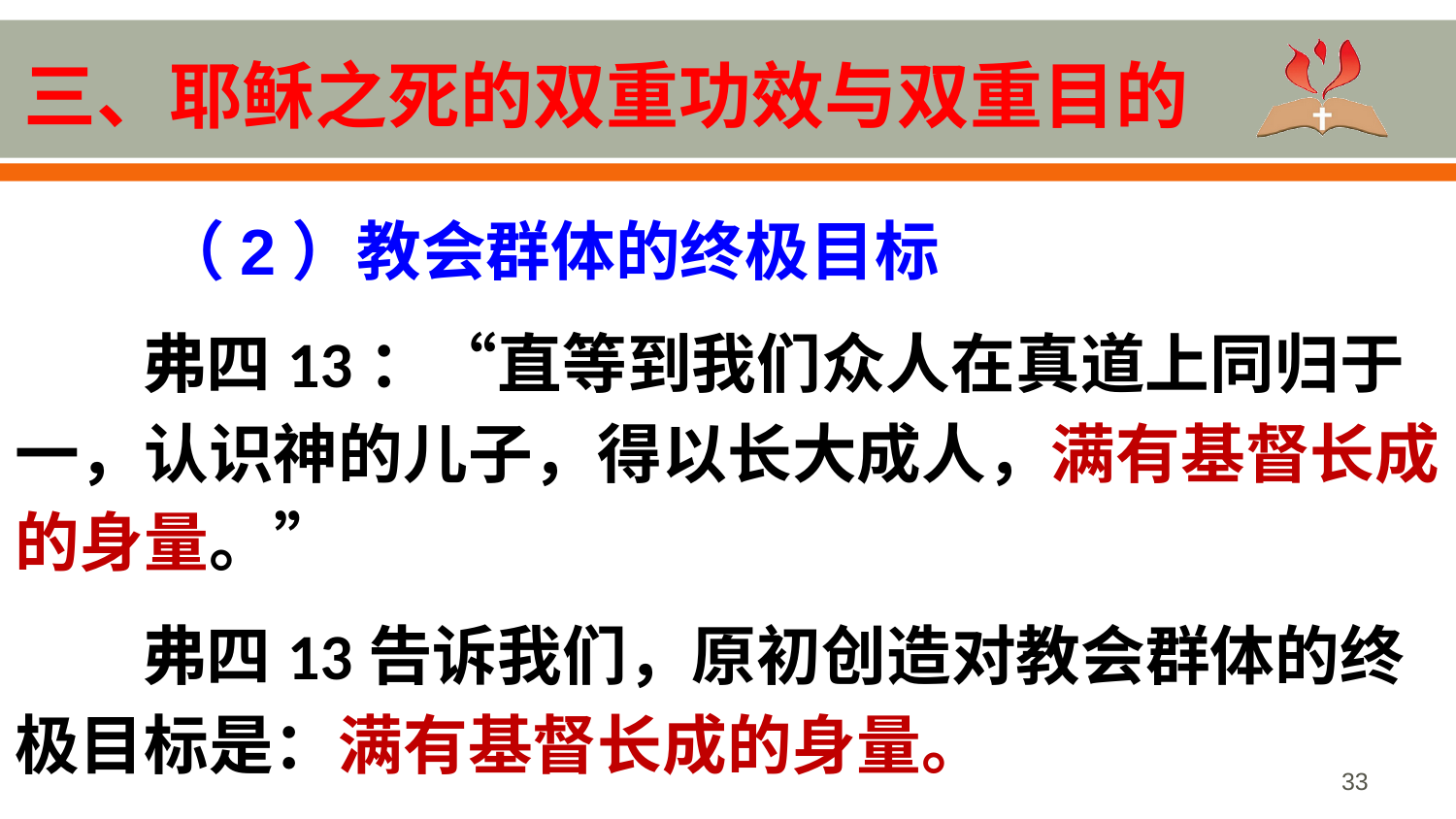

# 三、耶稣之死的双重功效与双重目的
	（2）教会群体的终极目标
弗四13：“直等到我们众人在真道上同归于一，认识神的儿子，得以长大成人，满有基督长成的身量。”
弗四13告诉我们，原初创造对教会群体的终极目标是：满有基督长成的身量。

33